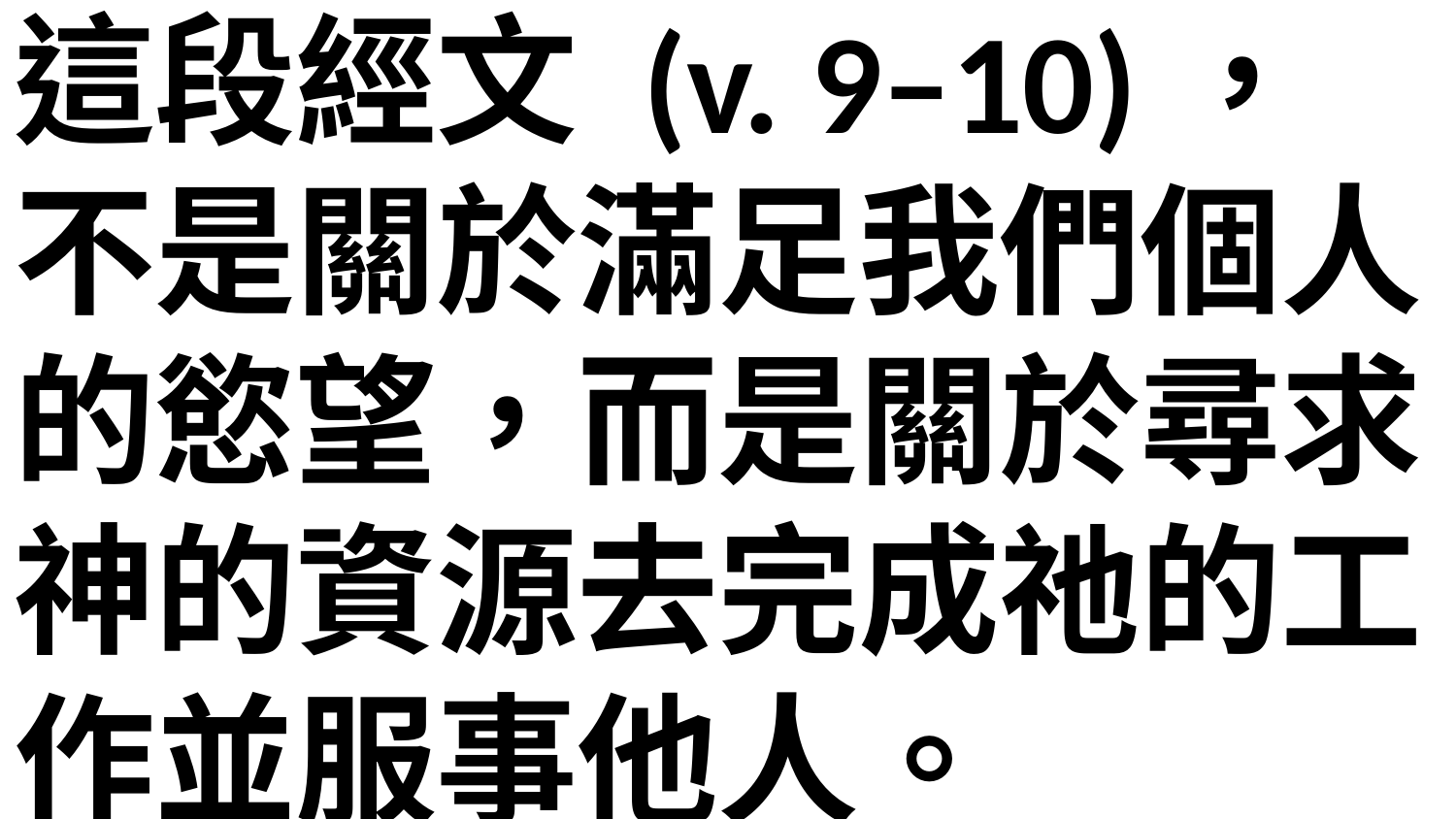

這段經文 (v. 9–10)，不是關於滿足我們個人的慾望，而是關於尋求神的資源去完成祂的工作並服事他人。